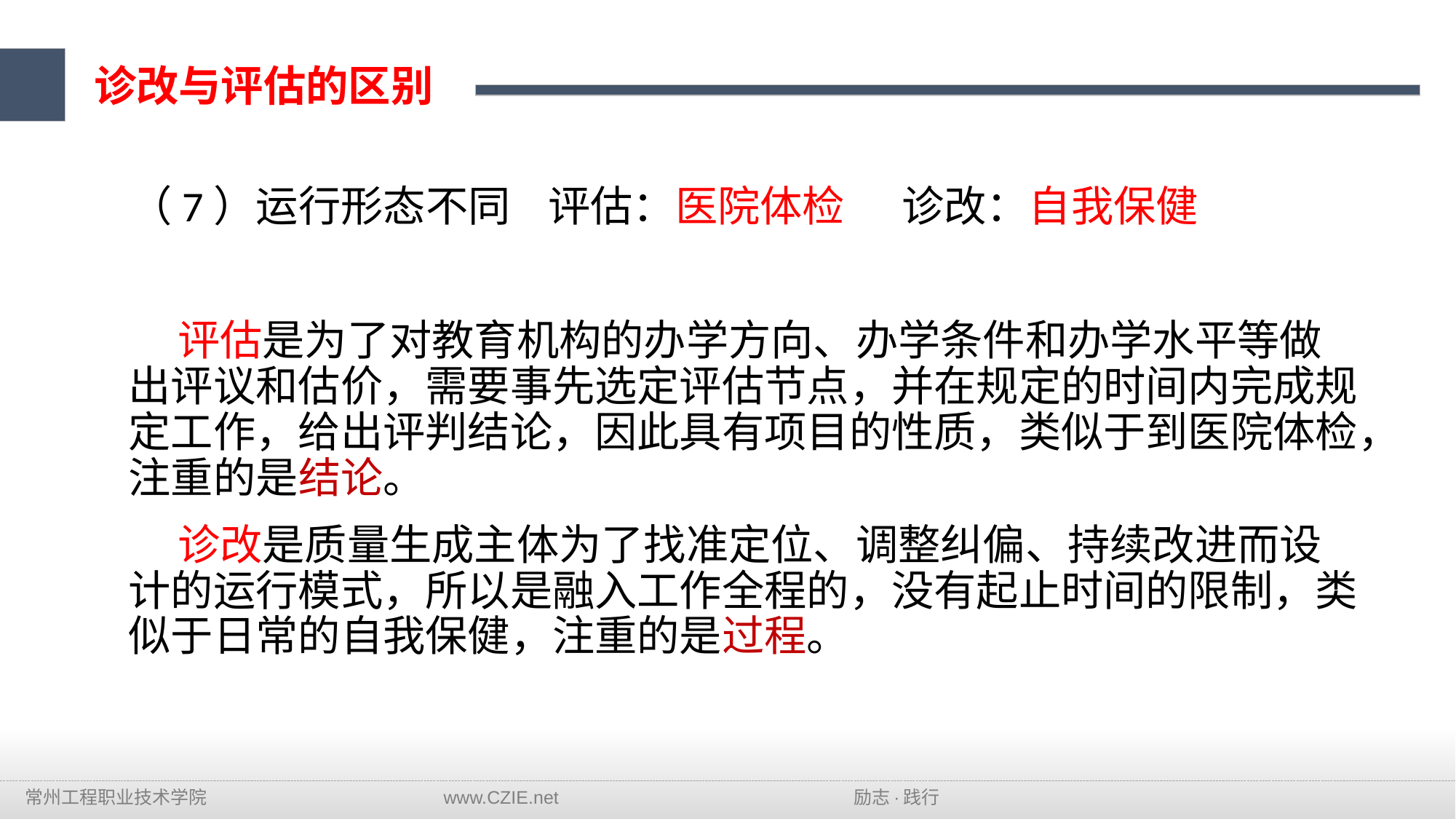

诊改与评估的区别

（7）运行形态不同    评估：医院体检      诊改：自我保健

    评估是为了对教育机构的办学方向、办学条件和办学水平等做出评议和估价，需要事先选定评估节点，并在规定的时间内完成规定工作，给出评判结论，因此具有项目的性质，类似于到医院体检，注重的是结论。
    诊改是质量生成主体为了找准定位、调整纠偏、持续改进而设计的运行模式，所以是融入工作全程的，没有起止时间的限制，类似于日常的自我保健，注重的是过程。